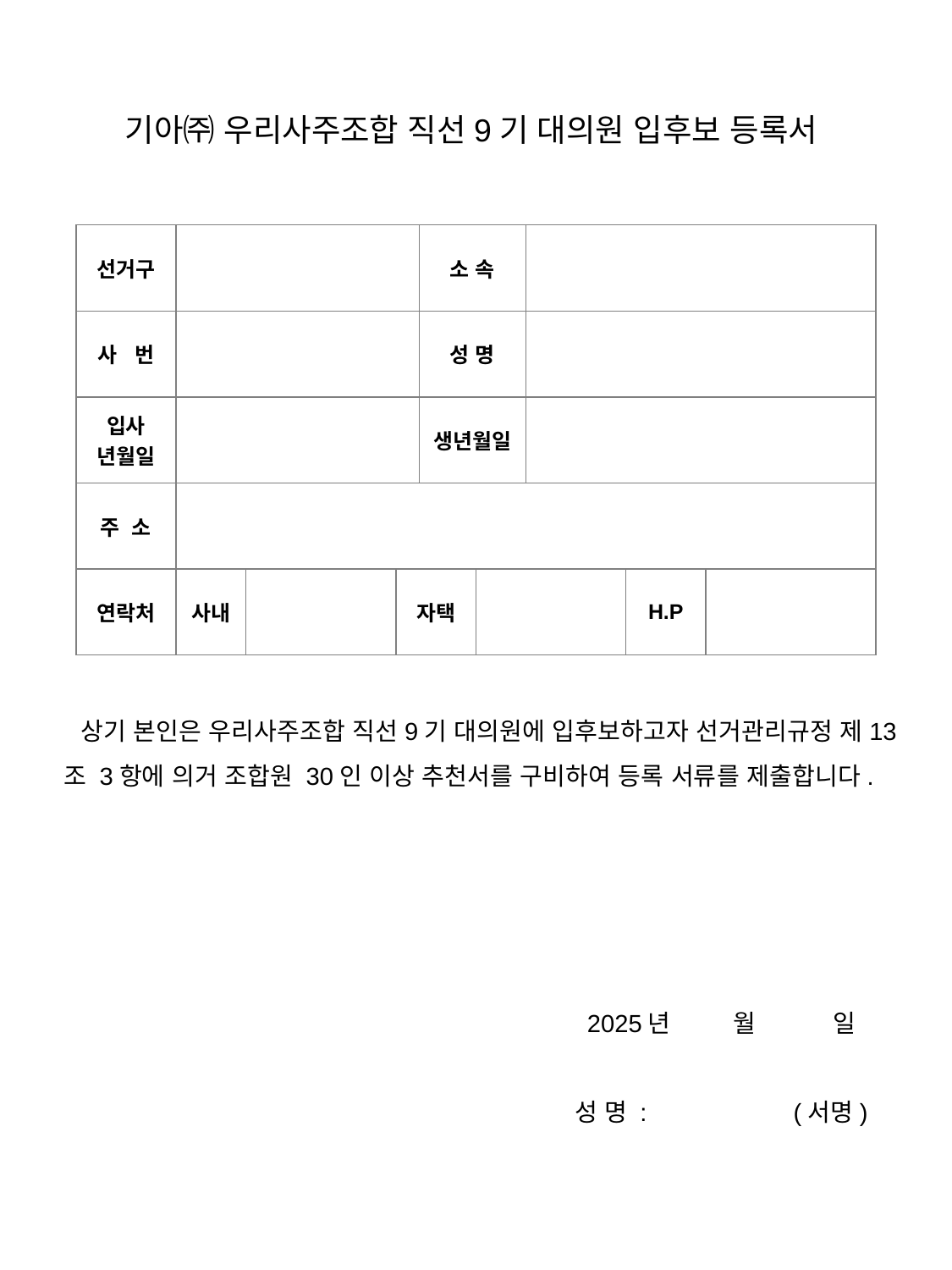

기아㈜ 우리사주조합 직선9기 대의원 입후보 등록서
| 선거구 |  |  |  | 소 속 |  |  |  |  |
| --- | --- | --- | --- | --- | --- | --- | --- | --- |
| 사 번 |  |  |  | 성 명 |  |  |  |  |
| 입사 년월일 |  |  |  | 생년월일 |  |  |  |  |
| 주 소 |  |  |  |  |  |  |  |  |
| 연락처 | 사내 |  | 자택 |  |  |  | H.P |  |
  상기 본인은 우리사주조합 직선9기 대의원에 입후보하고자 선거관리규정 제13조 3항에 의거 조합원 30인 이상 추천서를 구비하여 등록 서류를 제출합니다.

                                                                     2025년         월           일

                                                                    성 명 :                     (서명)